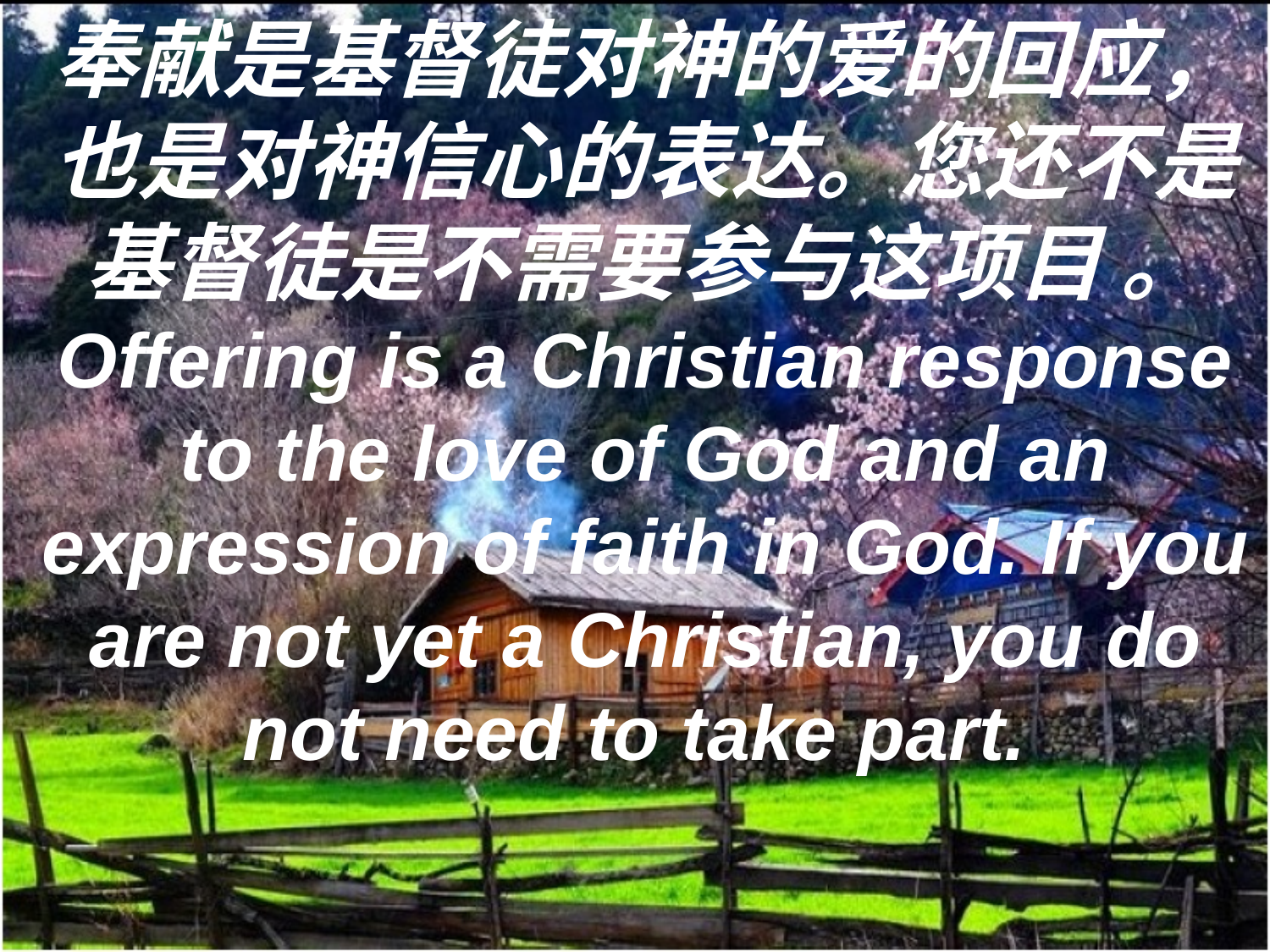

奉献是基督徒对神的爱的回应，也是对神信心的表达。您还不是基督徒是不需要参与这项目 。
Offering is a Christian response to the love of God and an expression of faith in God. If you are not yet a Christian, you do not need to take part.